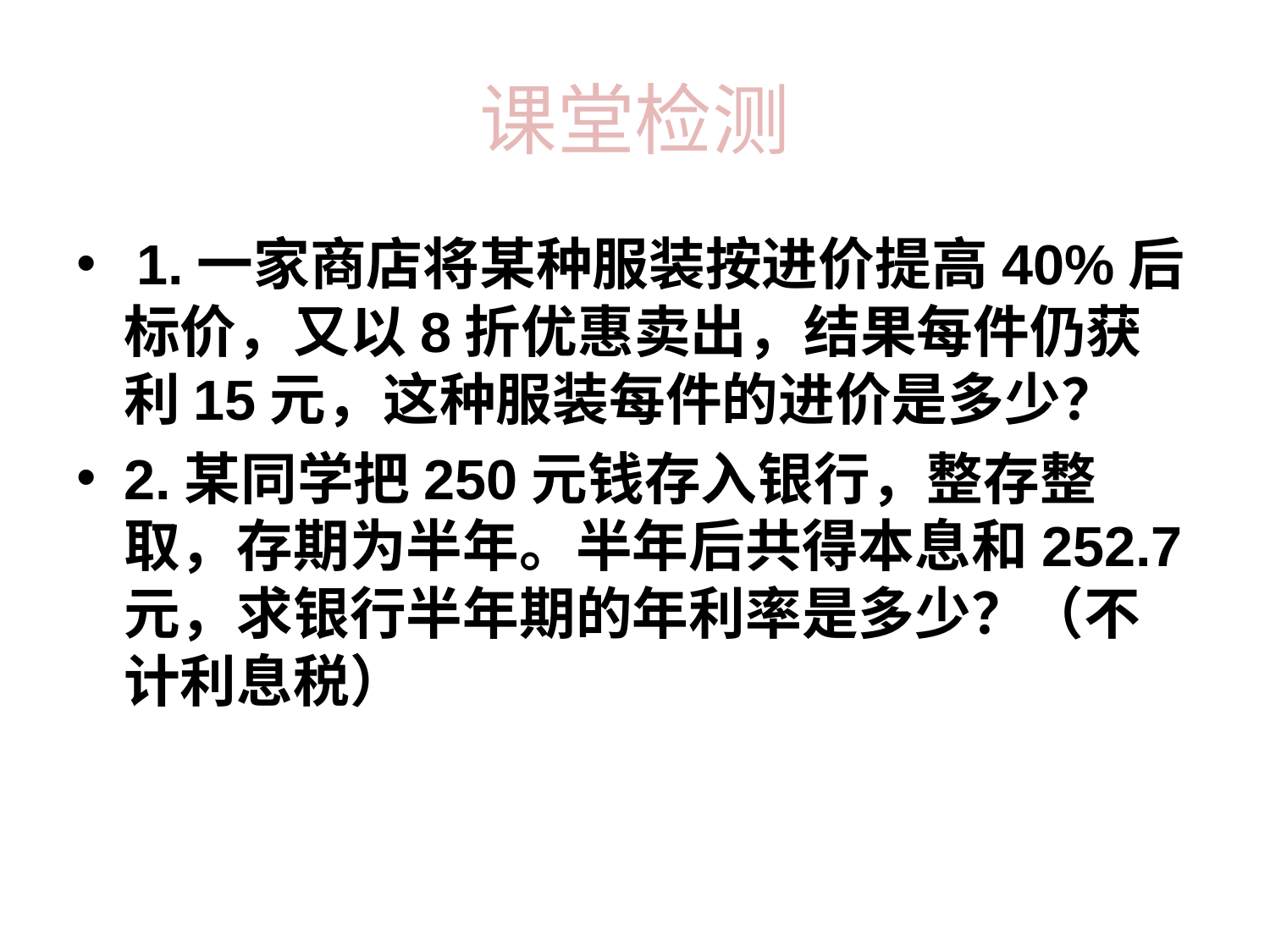

# 课堂检测
 1.一家商店将某种服装按进价提高40%后标价，又以8折优惠卖出，结果每件仍获利15元，这种服装每件的进价是多少？
2.某同学把250元钱存入银行，整存整取，存期为半年。半年后共得本息和252.7元，求银行半年期的年利率是多少？（不计利息税）